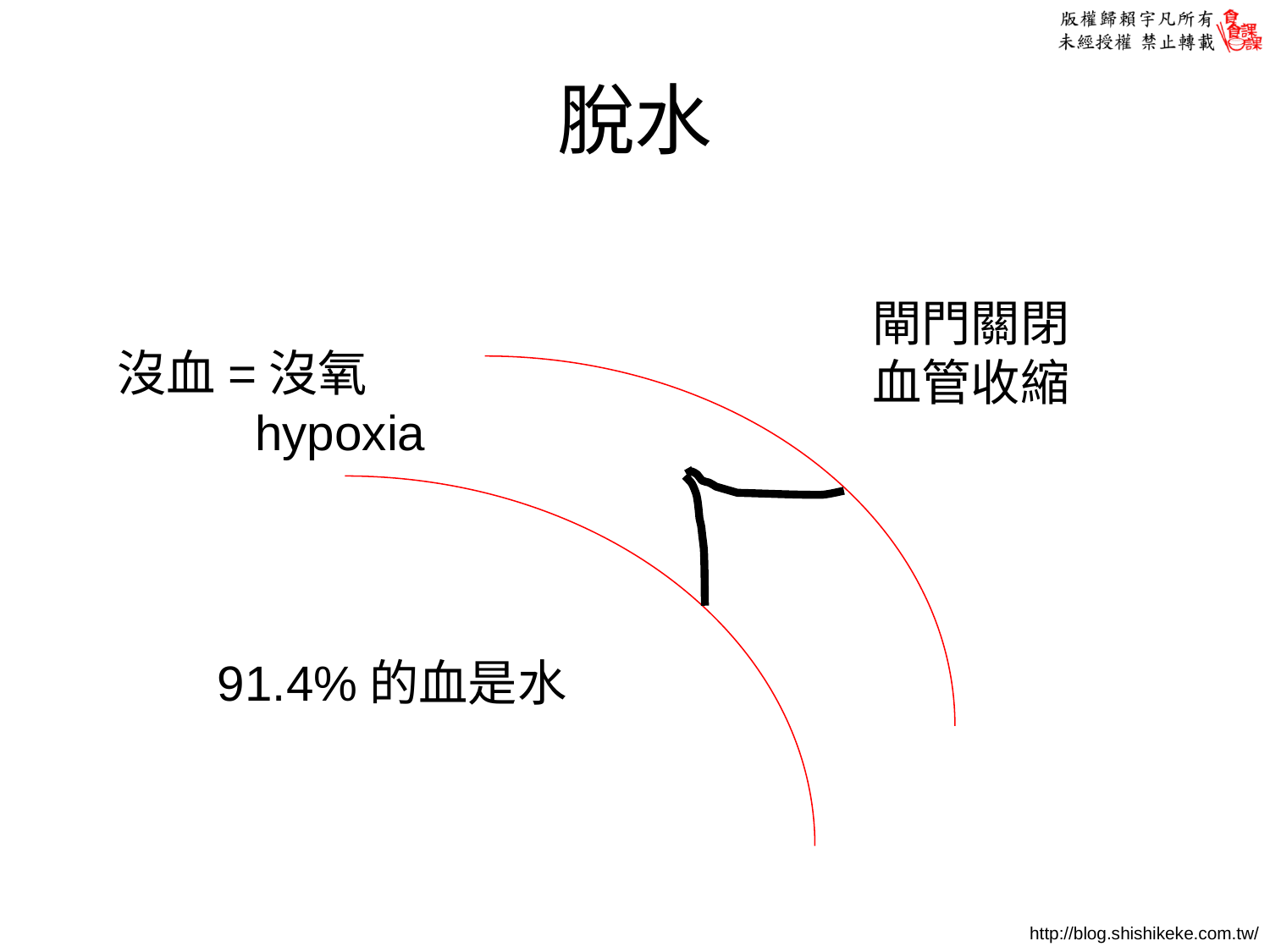

# 脫水
閘門關閉
血管收縮
沒血=沒氧
          hypoxia

91.4%的血是水